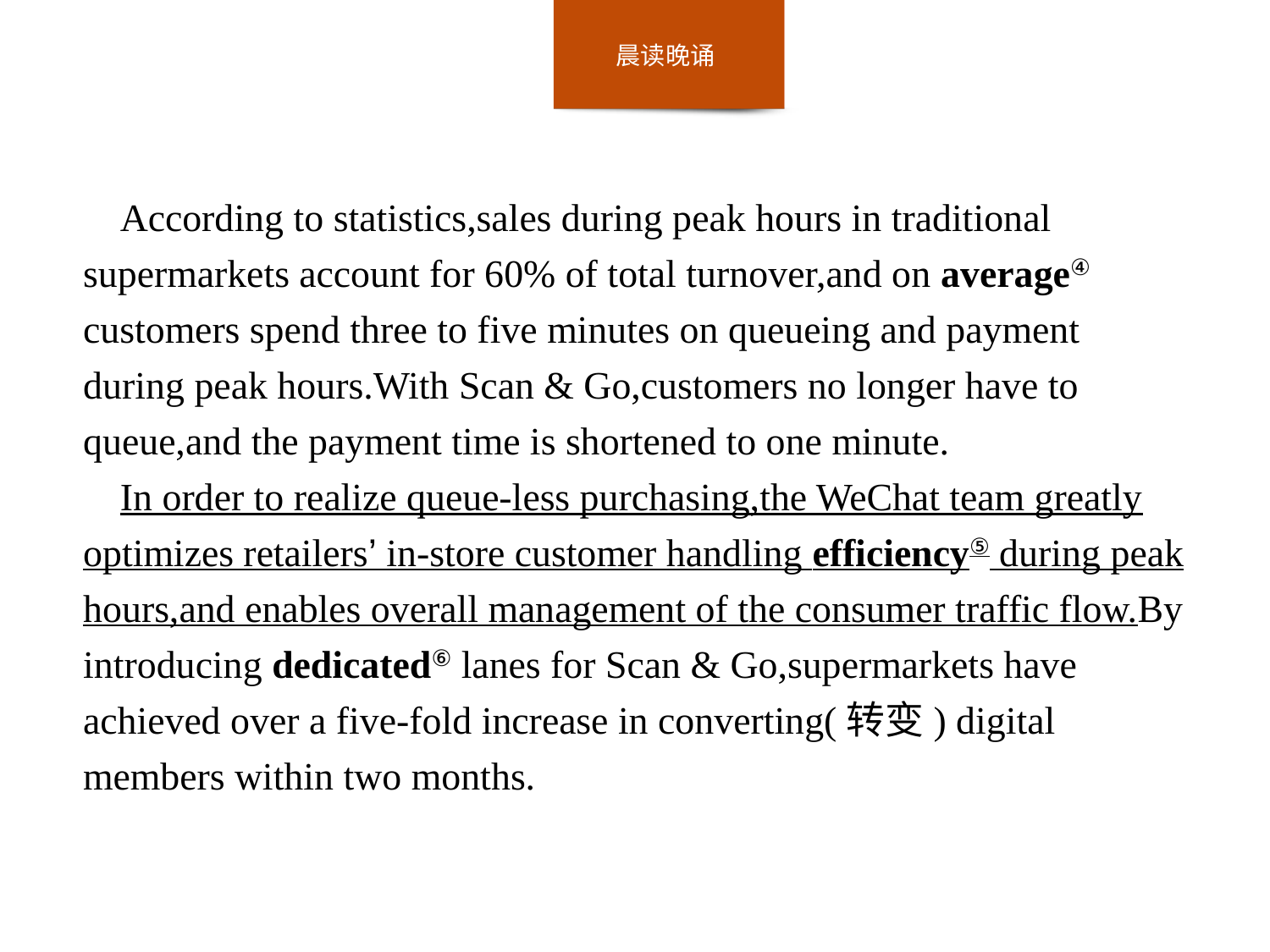

According to statistics,sales during peak hours in traditional supermarkets account for 60% of total turnover,and on average④ customers spend three to five minutes on queueing and payment during peak hours.With Scan & Go,customers no longer have to queue,and the payment time is shortened to one minute.
In order to realize queue-less purchasing,the WeChat team greatly optimizes retailers’ in-store customer handling efficiency⑤ during peak hours,and enables overall management of the consumer traffic flow.By introducing dedicated⑥ lanes for Scan & Go,supermarkets have achieved over a five-fold increase in converting(转变) digital members within two months.